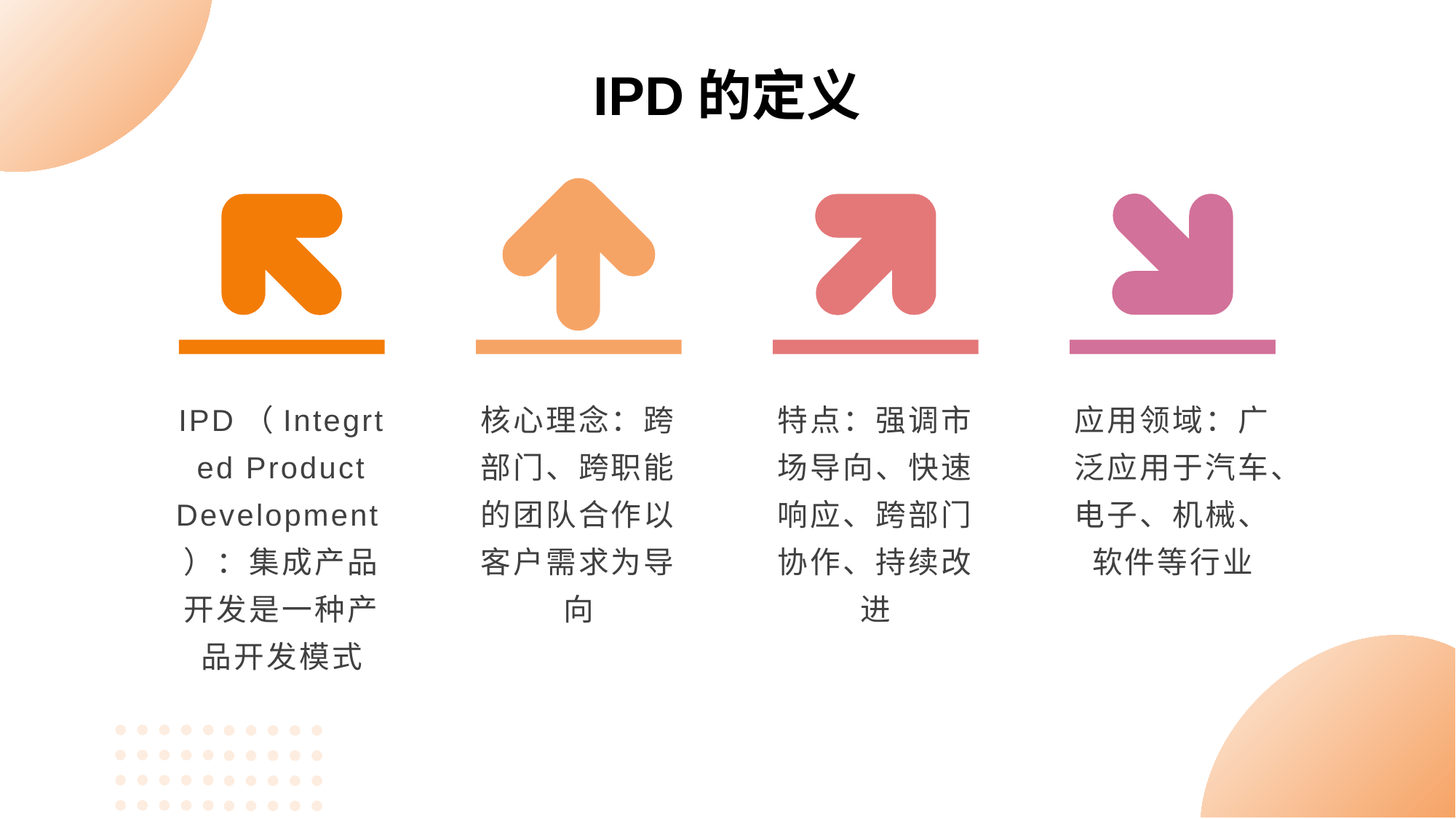

IPD的定义

IPD（Integrted Product Development）：集成产品开发是一种产品开发模式
核心理念：跨部门、跨职能的团队合作以客户需求为导向
特点：强调市场导向、快速响应、跨部门协作、持续改进
应用领域：广泛应用于汽车、电子、机械、软件等行业